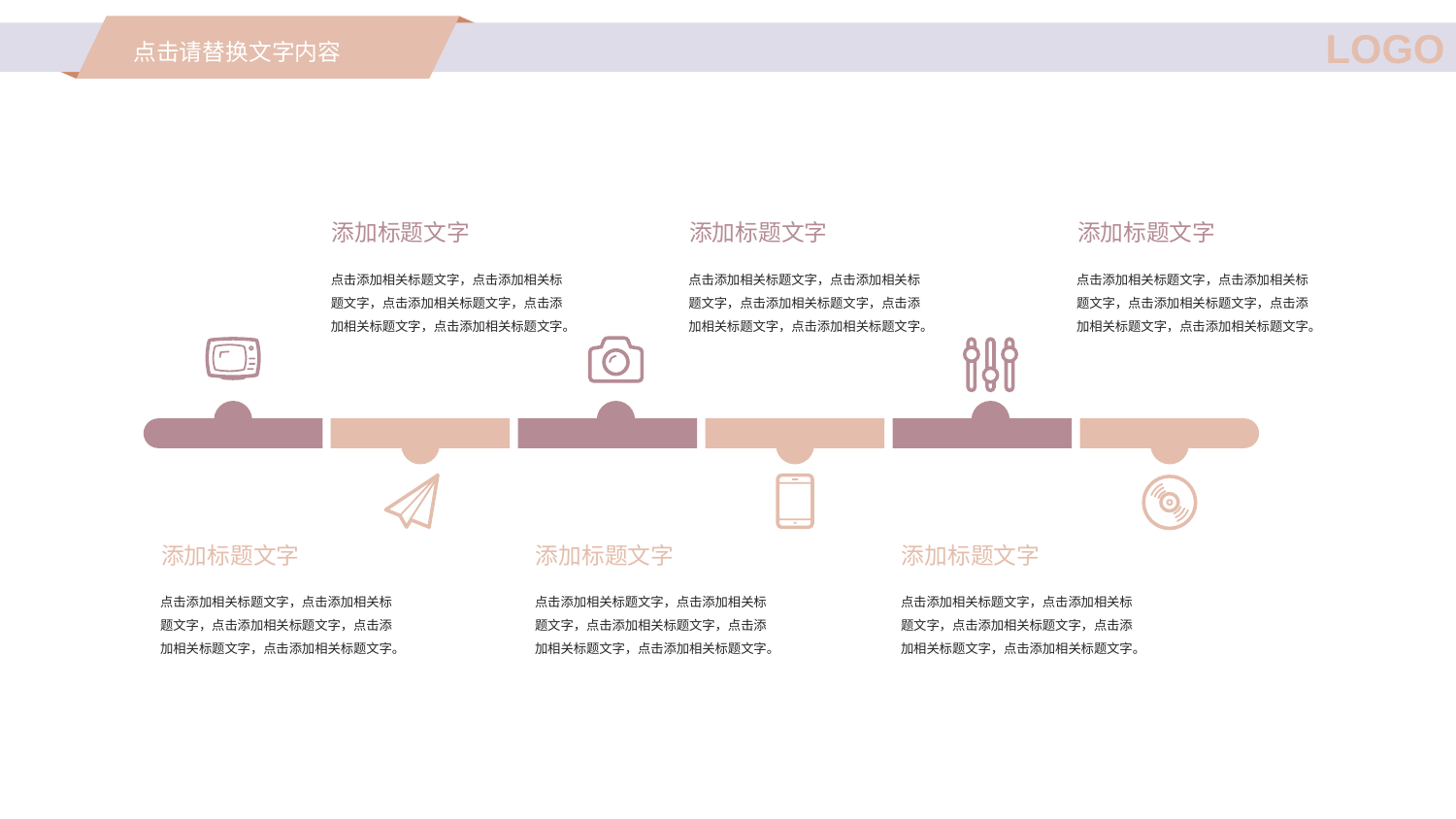

LOGO

点击请替换文字内容
添加标题文字
添加标题文字
添加标题文字
点击添加相关标题文字，点击添加相关标题文字，点击添加相关标题文字，点击添加相关标题文字，点击添加相关标题文字。
点击添加相关标题文字，点击添加相关标题文字，点击添加相关标题文字，点击添加相关标题文字，点击添加相关标题文字。
点击添加相关标题文字，点击添加相关标题文字，点击添加相关标题文字，点击添加相关标题文字，点击添加相关标题文字。

添加标题文字
添加标题文字
添加标题文字
点击添加相关标题文字，点击添加相关标题文字，点击添加相关标题文字，点击添加相关标题文字，点击添加相关标题文字。
点击添加相关标题文字，点击添加相关标题文字，点击添加相关标题文字，点击添加相关标题文字，点击添加相关标题文字。
点击添加相关标题文字，点击添加相关标题文字，点击添加相关标题文字，点击添加相关标题文字，点击添加相关标题文字。